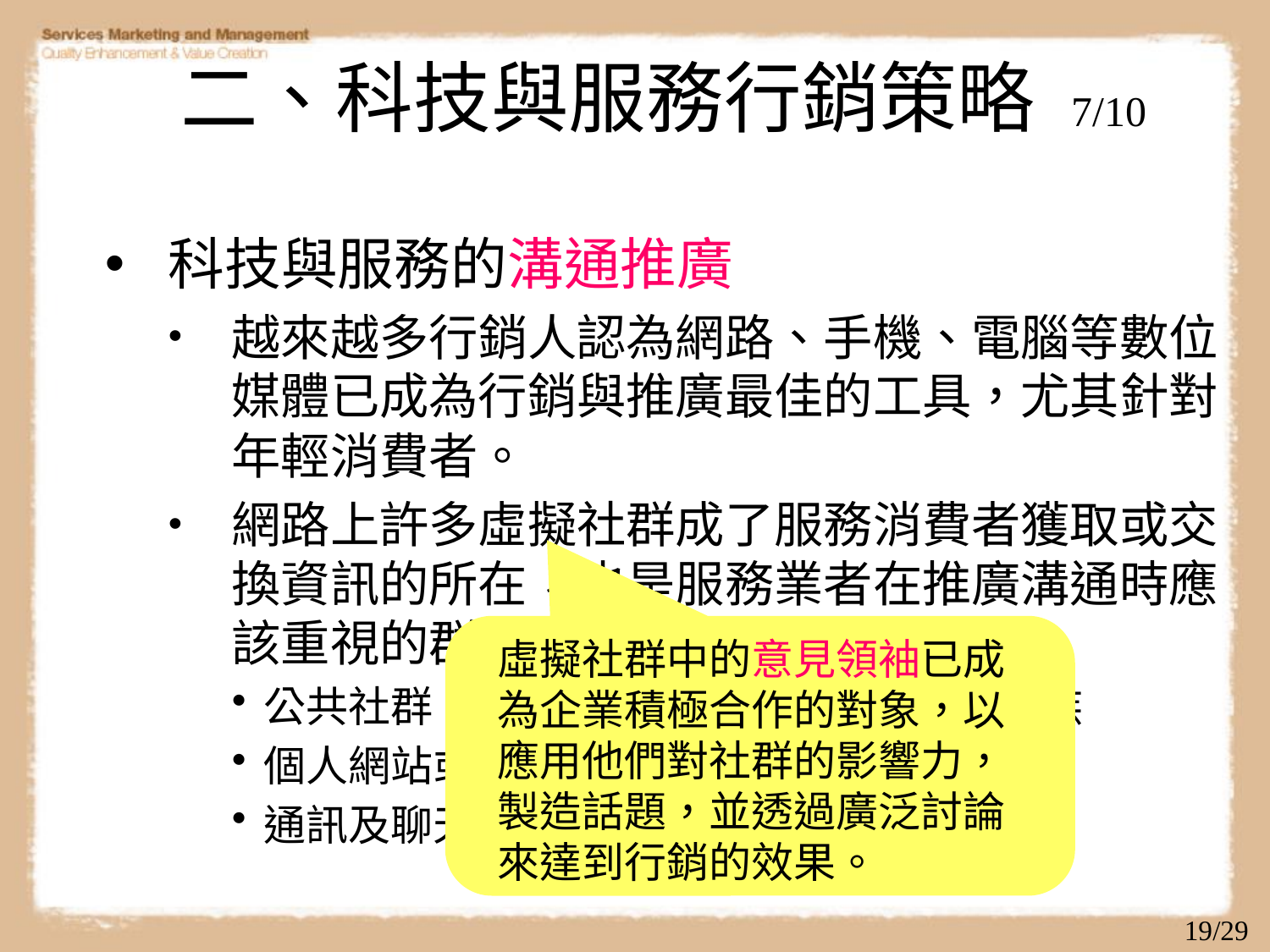

# 二、科技與服務行銷策略 7/10
科技與服務的溝通推廣
越來越多行銷人認為網路、手機、電腦等數位媒體已成為行銷與推廣最佳的工具，尤其針對年輕消費者。
網路上許多虛擬社群成了服務消費者獲取或交換資訊的所在，也是服務業者在推廣溝通時應該重視的群體。
公共社群：BBS的討論區、奇摩雅虎的家族
個人網站或部落格
通訊及聊天軟體

虛擬社群中的意見領袖已成為企業積極合作的對象，以應用他們對社群的影響力，製造話題，並透過廣泛討論來達到行銷的效果。